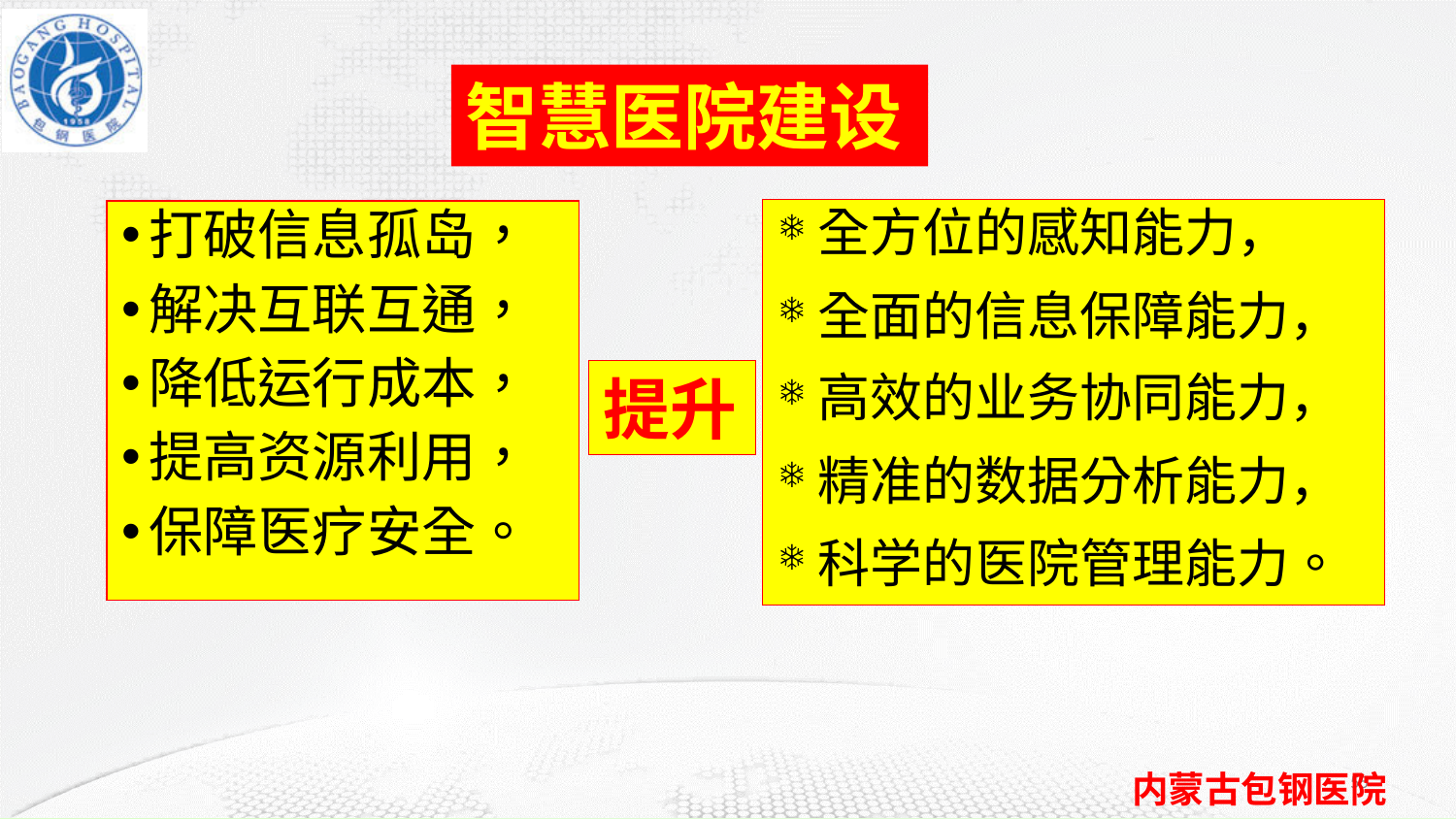

智慧医院建设
全方位的感知能力，
全面的信息保障能力，
高效的业务协同能力，
精准的数据分析能力，
科学的医院管理能力。
打破信息孤岛，
解决互联互通，
降低运行成本，
提高资源利用，
保障医疗安全。
提升